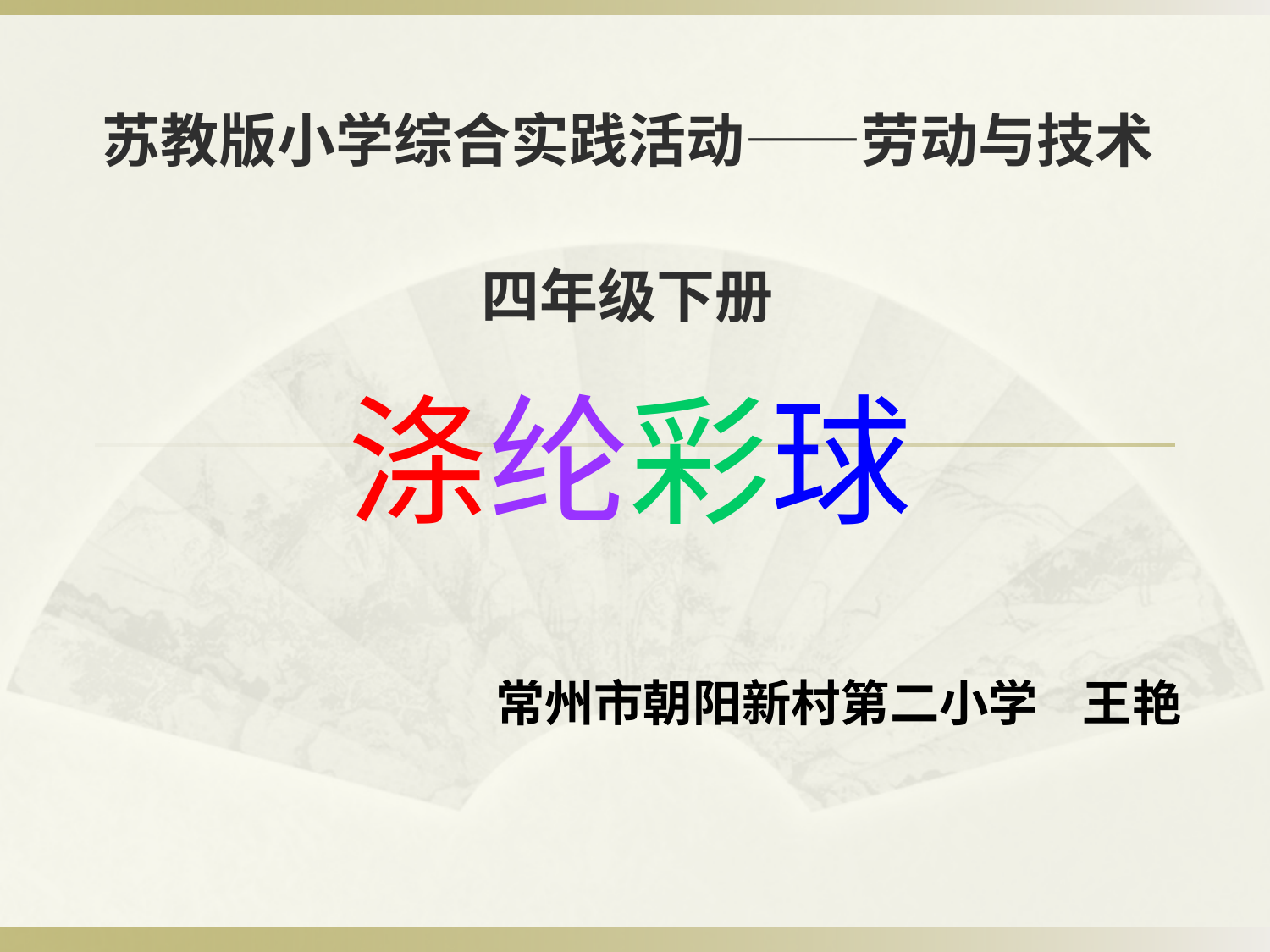

# 苏教版小学综合实践活动——劳动与技术 四年级下册
涤纶彩球
常州市朝阳新村第二小学    王艳